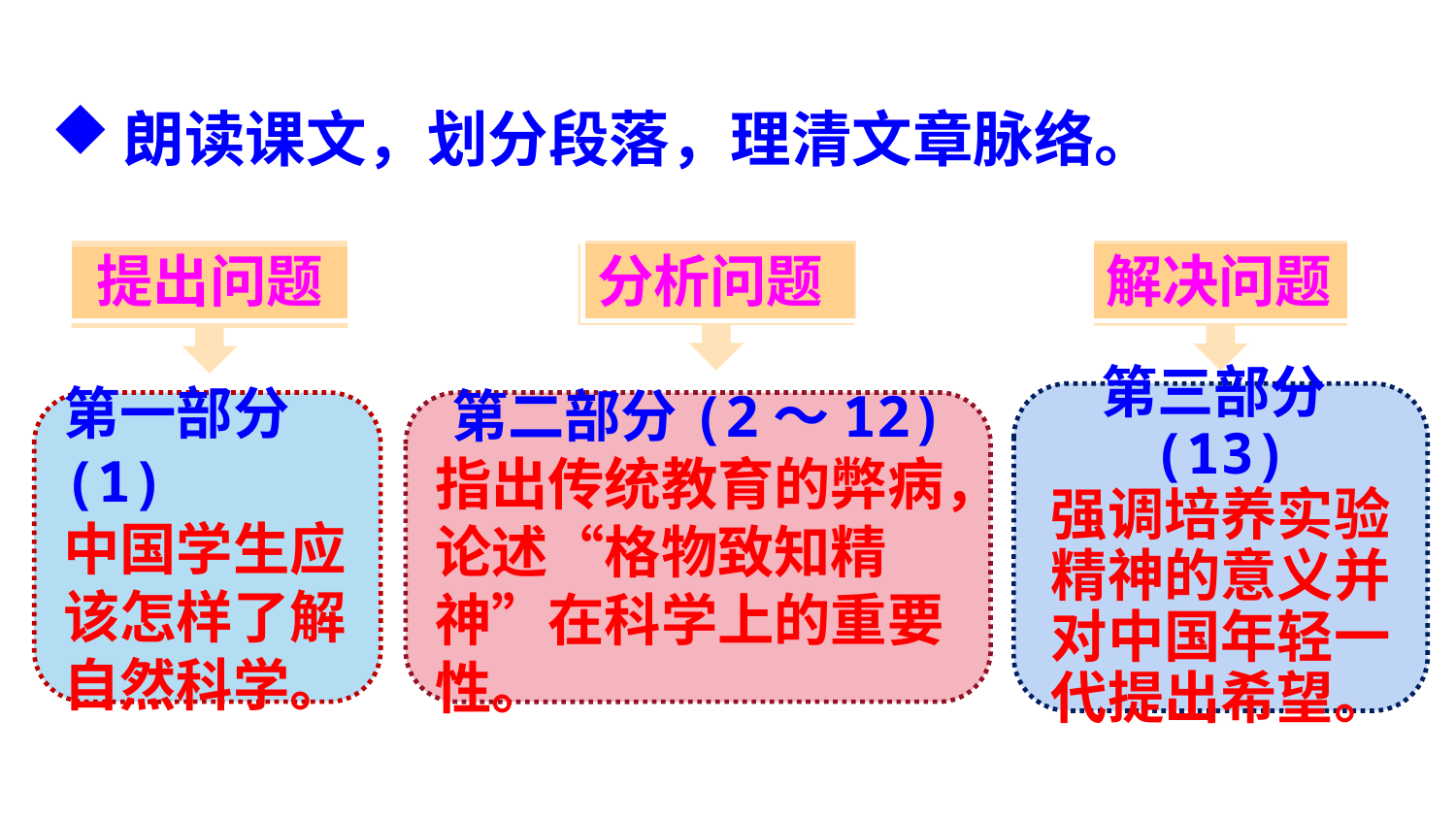

朗读课文，划分段落，理清文章脉络。
提出问题

分析问题

解决问题

第三部分(13)
强调培养实验精神的意义并对中国年轻一代提出希望。
第一部分(1)
中国学生应该怎样了解自然科学。
第二部分(2～12)
指出传统教育的弊病，论述“格物致知精神”在科学上的重要性。